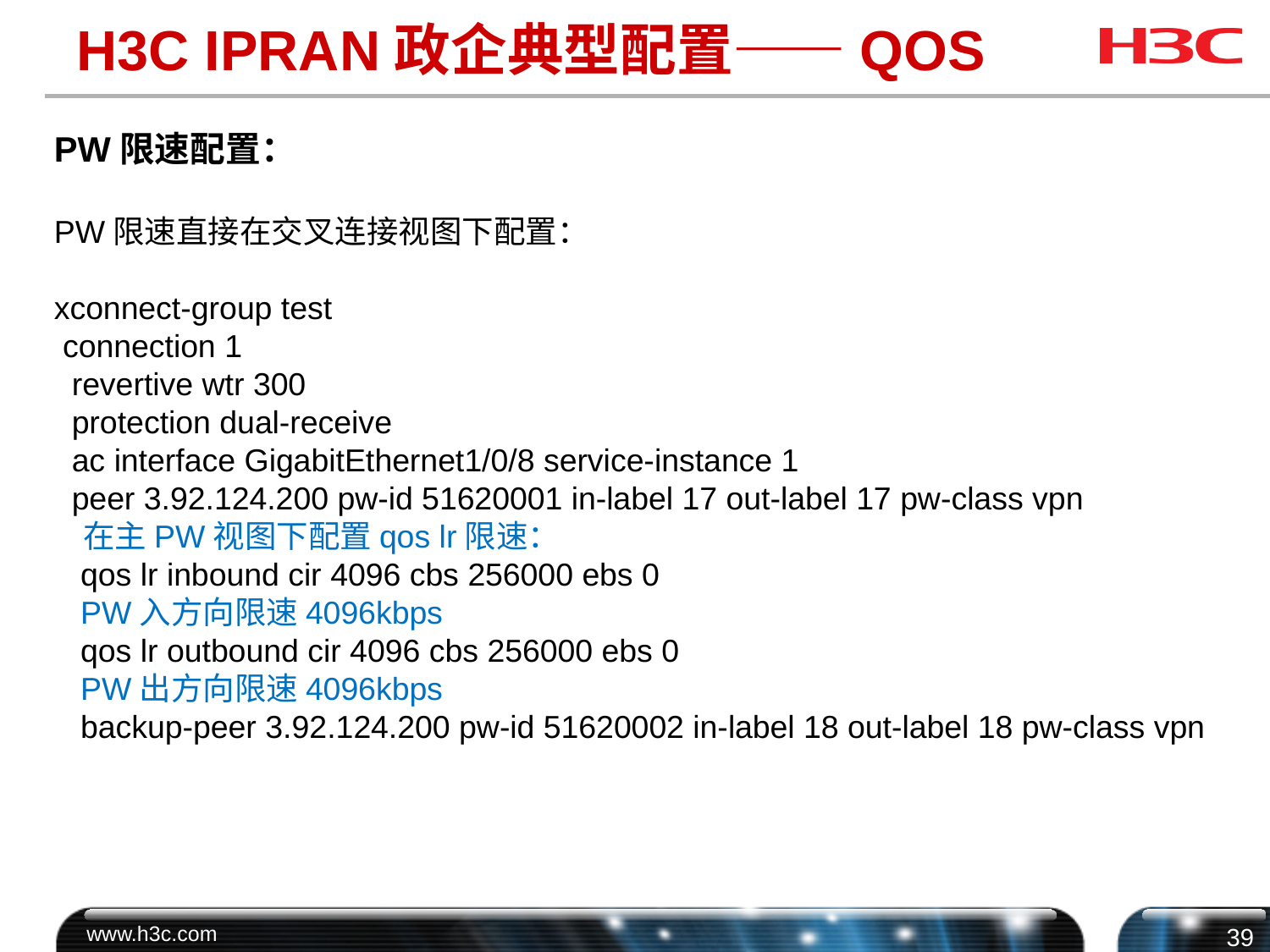

# H3C IPRAN政企典型配置——QOS
PW限速配置：

PW限速直接在交叉连接视图下配置：

xconnect-group test
 connection 1
  revertive wtr 300
  protection dual-receive
  ac interface GigabitEthernet1/0/8 service-instance 1
  peer 3.92.124.200 pw-id 51620001 in-label 17 out-label 17 pw-class vpn
   在主PW视图下配置qos lr限速：
   qos lr inbound cir 4096 cbs 256000 ebs 0
   PW入方向限速4096kbps
   qos lr outbound cir 4096 cbs 256000 ebs 0
   PW出方向限速4096kbps
   backup-peer 3.92.124.200 pw-id 51620002 in-label 18 out-label 18 pw-class vpn